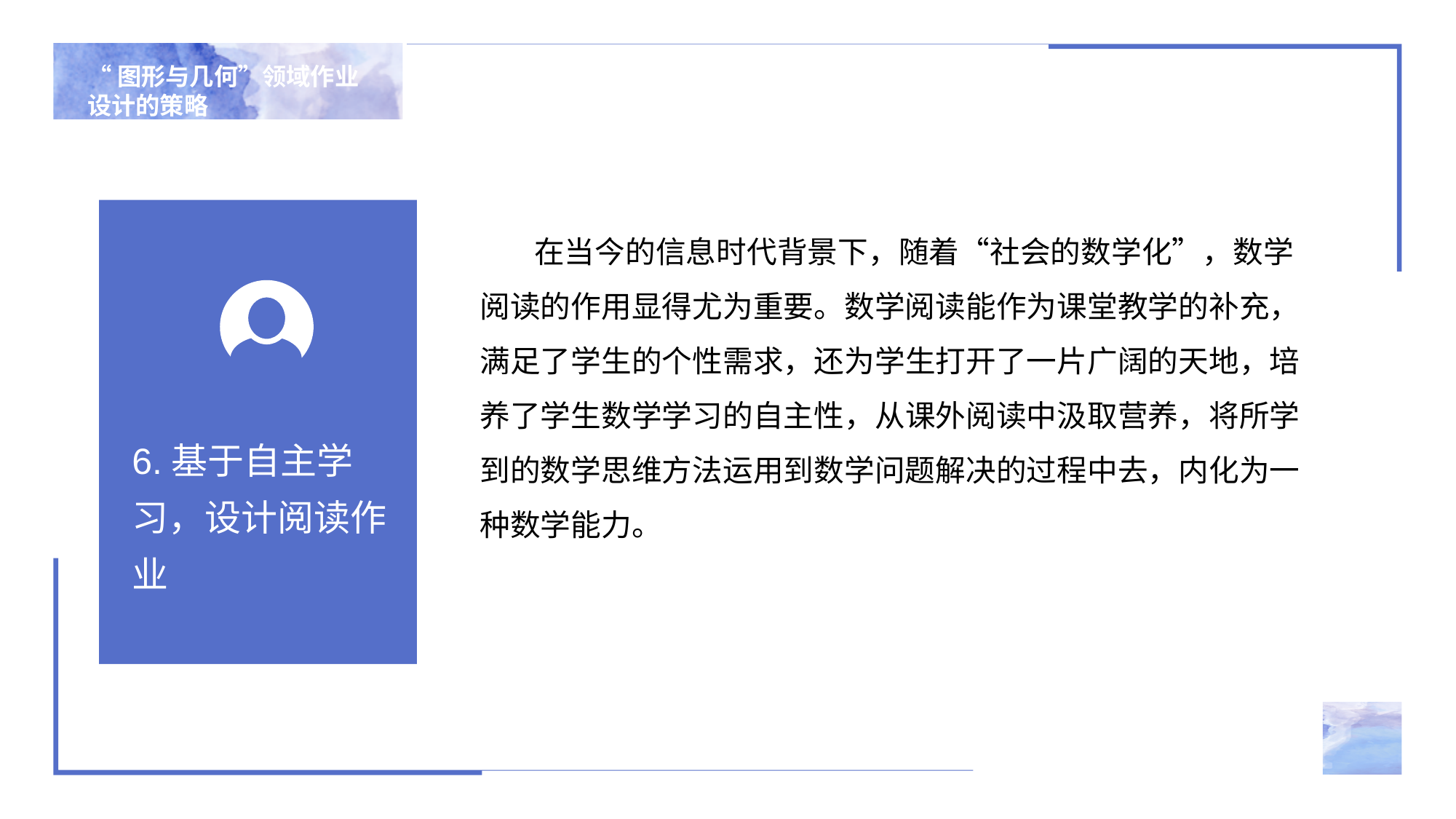

“图形与几何”领域作业设计的策略

       在当今的信息时代背景下，随着“社会的数学化”，数学阅读的作用显得尤为重要。数学阅读能作为课堂教学的补充，满足了学生的个性需求，还为学生打开了一片广阔的天地，培养了学生数学学习的自主性，从课外阅读中汲取营养，将所学到的数学思维方法运用到数学问题解决的过程中去，内化为一种数学能力。
1.基学生差异，设计分层作业
6.基于自主学习，设计阅读作业
此处添加详细文本描述，建议与标题相关并符合整体语言风格，语言描述尽量简洁生动。
此处添加详细文本描述，建议与标题相关并符合整体语言风格，语言描述尽量简洁生动。
2.基于学生兴趣，设计趣味作业